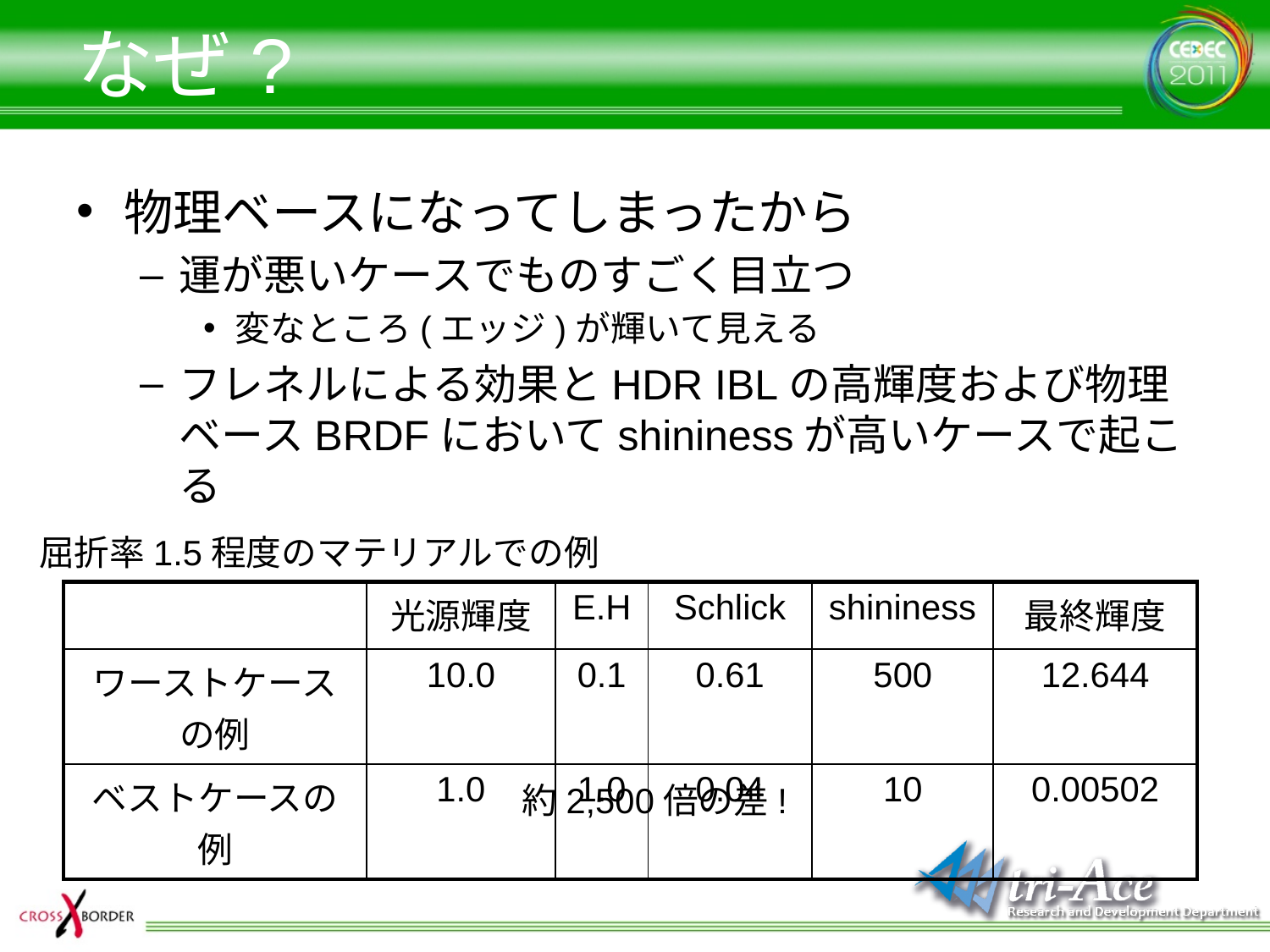

# なぜ?
物理ベースになってしまったから
運が悪いケースでものすごく目立つ
変なところ(エッジ)が輝いて見える
フレネルによる効果とHDR IBLの高輝度および物理ベースBRDFにおいてshininessが高いケースで起こる

屈折率1.5程度のマテリアルでの例
|  | 光源輝度 | E.H | Schlick | shininess | 最終輝度 |
| --- | --- | --- | --- | --- | --- |
| ワーストケースの例 | 10.0 | 0.1 | 0.61 | 500 | 12.644 |
| ベストケースの例 | 1.0 | 1.0 | 0.04 | 10 | 0.00502 |
約2,500倍の差!